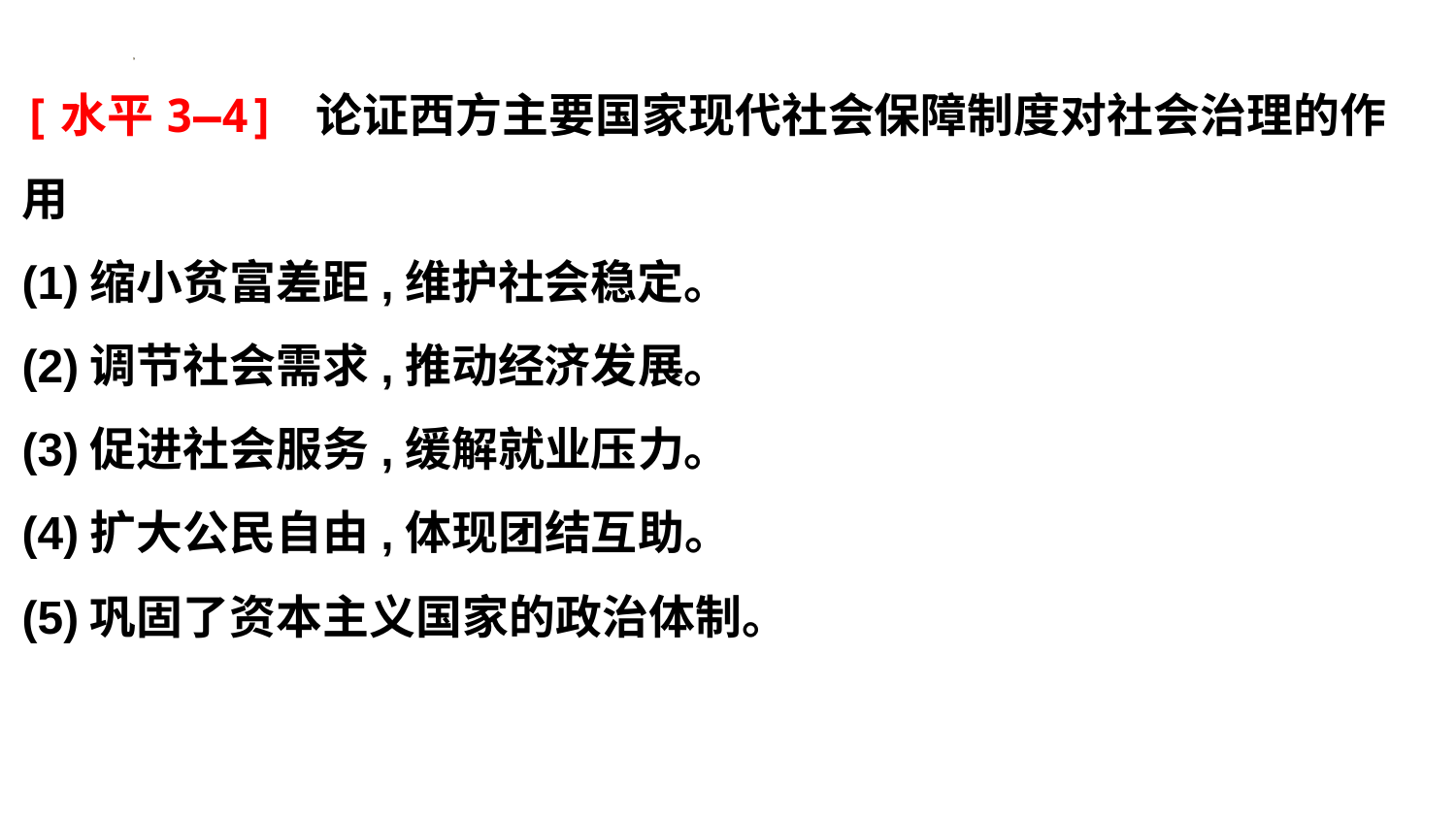

[水平3—4] 论证西方主要国家现代社会保障制度对社会治理的作用
(1)缩小贫富差距,维护社会稳定。
(2)调节社会需求,推动经济发展。
(3)促进社会服务,缓解就业压力。
(4)扩大公民自由,体现团结互助。
(5)巩固了资本主义国家的政治体制。